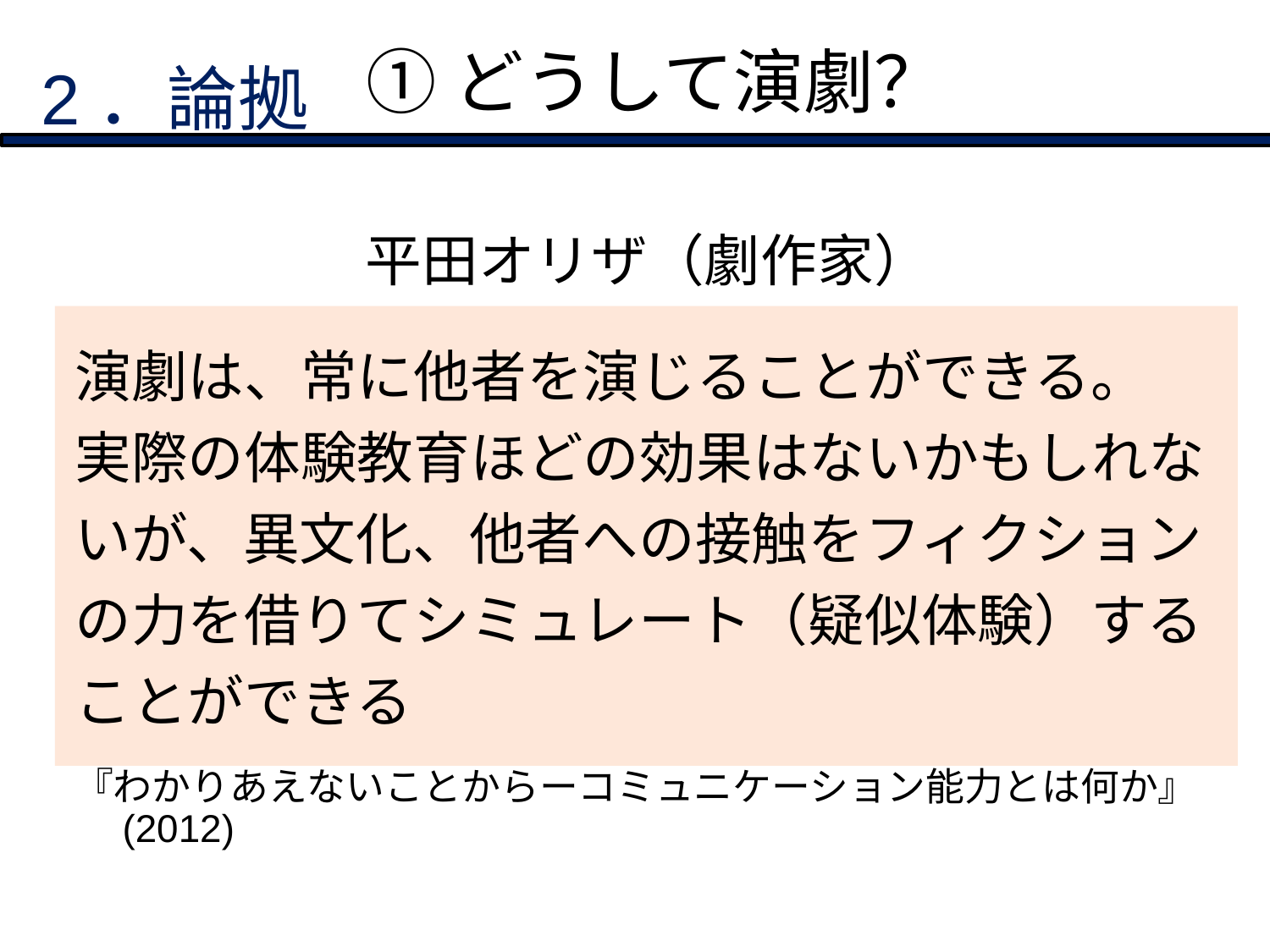

①どうして演劇？
2．論拠

平田オリザ（劇作家）

演劇は、常に他者を演じることができる。
実際の体験教育ほどの効果はないかもしれな
いが、異文化、他者への接触をフィクション
の力を借りてシミュレート（疑似体験）する
ことができる

『わかりあえないことからーコミュニケーション能力とは何か』(2012)